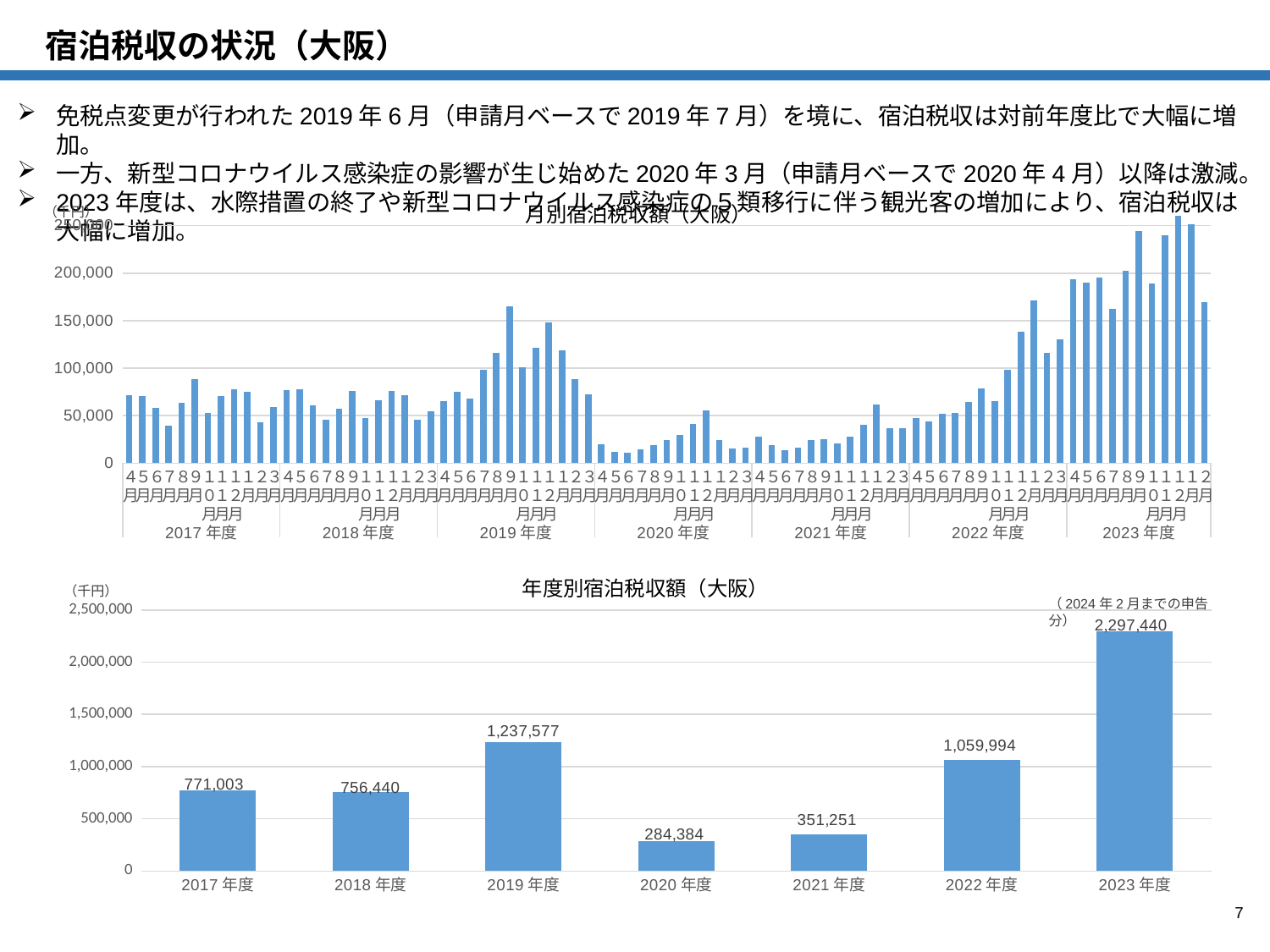

宿泊税収の状況（大阪）
免税点変更が行われた2019年6月（申請月ベースで2019年7月）を境に、宿泊税収は対前年度比で大幅に増加。
一方、新型コロナウイルス感染症の影響が生じ始めた2020年3月（申請月ベースで2020年4月）以降は激減。
2023年度は、水際措置の終了や新型コロナウイルス感染症の５類移行に伴う観光客の増加により、宿泊税収は大幅に増加。
月別宿泊税収額（大阪）
（千円）

### Chart

| Category |  |
|---|---|
| ４月 | 71783.0 |
| ５月 | 70428.0 |
| ６月 | 58617.0 |
| ７月 | 39667.0 |
| ８月 | 63686.0 |
| ９月 | 88917.0 |
| １０月 | 52801.0 |
| １１月 | 70632.0 |
| １２月 | 77570.0 |
| １月 | 74696.0 |
| ２月 | 43486.0 |
| ３月 | 58720.0 |
| ４月 | 76475.0 |
| ５月 | 77632.0 |
| ６月 | 60749.0 |
| ７月 | 45616.0 |
| ８月 | 57598.0 |
| ９月 | 76321.0 |
| １０月 | 47804.0 |
| １１月 | 66445.0 |
| １２月 | 76272.0 |
| １月 | 71203.0 |
| ２月 | 45559.0 |
| ３月 | 54766.0 |
| ４月 | 65547.0 |
| ５月 | 75532.0 |
| ６月 | 68158.0 |
| ７月 | 98041.0 |
| ８月 | 115753.0 |
| ９月 | 165074.0 |
| １０月 | 100555.0 |
| １１月 | 121470.0 |
| １２月 | 148152.0 |
| １月 | 118363.0 |
| ２月 | 88268.0 |
| ３月 | 72664.0 |
| ４月 | 20350.0 |
| ５月 | 11718.0 |
| ６月 | 11479.0 |
| ７月 | 14546.0 |
| ８月 | 19157.0 |
| ９月 | 24693.0 |
| １０月 | 29693.0 |
| １１月 | 40931.0 |
| １２月 | 55106.0 |
| １月 | 24772.0 |
| ２月 | 15650.0 |
| ３月 | 16289.0 |
| ４月 | 28311.0 |
| ５月 | 19294.0 |
| ６月 | 13350.0 |
| ７月 | 15955.0 |
| ８月 | 24468.0 |
| ９月 | 25051.0 |
| １０月 | 20929.0 |
| １１月 | 27538.0 |
| １２月 | 40794.0 |
| １月 | 61513.0 |
| ２月 | 36888.0 |
| ３月 | 37160.0 |
| ４月 | 47637.0 |
| ５月 | 44307.0 |
| ６月 | 52105.0 |
| ７月 | 52585.0 |
| ８月 | 64284.0 |
| ９月 | 78472.0 |
| １０月 | 65715.0 |
| １１月 | 98743.0 |
| １２月 | 138462.0 |
| １月 | 171029.0 |
| ２月 | 116089.0 |
| ３月 | 130566.0 |
| ４月 | 193671.2 |
| ５月 | 190014.19999999998 |
| ６月 | 195104.09999999998 |
| ７月 | 162344.9 |
| ８月 | 202061.7 |
| ９月 | 244032.5 |
| １０月 | 189088.1 |
| １１月 | 239734.0 |
| １２月 | 260765.2 |
| １月 | 251190.0 |
| ２月 | 169434.4 |
年度別宿泊税収額（大阪）
（千円）
（2024年2月までの申告分）

### Chart

| Category |  |
|---|---|
| 2017年度 | 771003.0 |
| 2018年度 | 756440.0 |
| 2019年度 | 1237577.0 |
| 2020年度 | 284384.0 |
| 2021年度 | 351251.0 |
| 2022年度 | 1059994.0 |
| 2023年度 | 2297440.3000000003 |
7